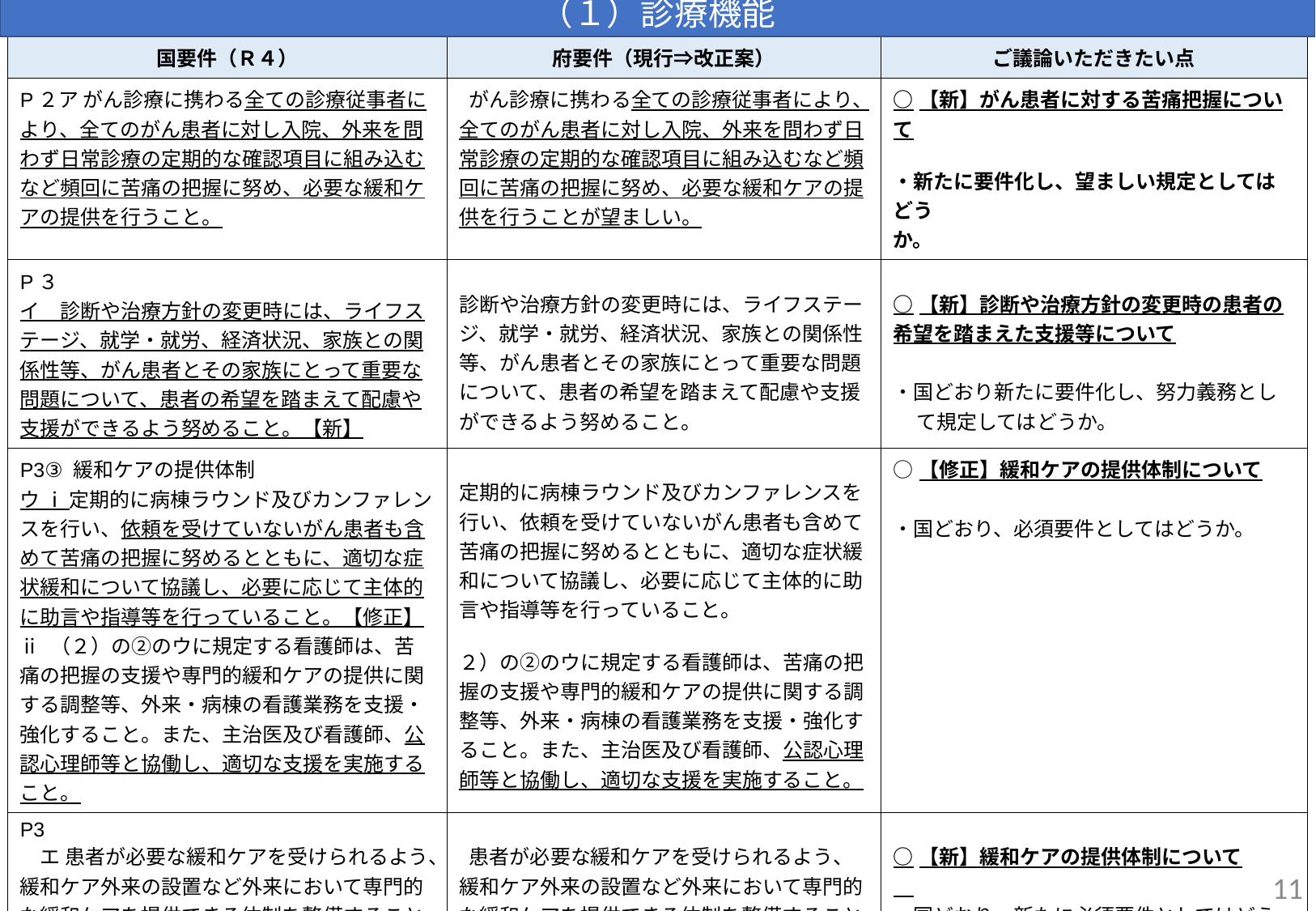

（１）診療機能
| 国要件（Ｒ４） | 府要件（現行⇒改正案） | ご議論いただきたい点 |
| --- | --- | --- |
| P２ア がん診療に携わる全ての診療従事者により、全てのがん患者に対し入院、外来を問わず日常診療の定期的な確認項目に組み込むなど頻回に苦痛の把握に努め、必要な緩和ケアの提供を行うこと。 | がん診療に携わる全ての診療従事者により、全てのがん患者に対し入院、外来を問わず日常診療の定期的な確認項目に組み込むなど頻回に苦痛の把握に努め、必要な緩和ケアの提供を行うことが望ましい。 | ○【新】がん患者に対する苦痛把握について ・新たに要件化し、望ましい規定としてはどう か。 |
| P３ イ　診断や治療方針の変更時には、ライフステージ、就学・就労、経済状況、家族との関係性等、がん患者とその家族にとって重要な問題について、患者の希望を踏まえて配慮や支援ができるよう努めること。【新】 | 診断や治療方針の変更時には、ライフステージ、就学・就労、経済状況、家族との関係性等、がん患者とその家族にとって重要な問題について、患者の希望を踏まえて配慮や支援ができるよう努めること。 | ○【新】診断や治療方針の変更時の患者の希望を踏まえた支援等について 　 ・国どおり新たに要件化し、努力義務として規定してはどうか。 |
| P3③ 緩和ケアの提供体制 ウ ⅰ 定期的に病棟ラウンド及びカンファレンスを行い、依頼を受けていないがん患者も含めて苦痛の把握に努めるとともに、適切な症状緩和について協議し、必要に応じて主体的に助言や指導等を行っていること。【修正】 ⅱ （２）の②のウに規定する看護師は、苦痛の把握の支援や専門的緩和ケアの提供に関する調整等、外来・病棟の看護業務を支援・強化すること。また、主治医及び看護師、公認心理師等と協働し、適切な支援を実施すること。 | 定期的に病棟ラウンド及びカンファレンスを行い、依頼を受けていないがん患者も含めて苦痛の把握に努めるとともに、適切な症状緩和について協議し、必要に応じて主体的に助言や指導等を行っていること。 ２）の②のウに規定する看護師は、苦痛の把握の支援や専門的緩和ケアの提供に関する調整等、外来・病棟の看護業務を支援・強化すること。また、主治医及び看護師、公認心理師等と協働し、適切な支援を実施すること。 | ○【修正】緩和ケアの提供体制について 　 ・国どおり、必須要件としてはどうか。 |
| P3 　エ 患者が必要な緩和ケアを受けられるよう、緩和ケア外来の設置など外来において専門的な緩和ケアを提供できる体制を整備すること。なお、自施設のがん患者に限らず、他施設でがん診療を受けている、または受けていた患者についても受入れを行っていること。また、緩和ケア外来等への患者紹介について、地域の医療機関に対して広報等を行っていること。【新】 | 患者が必要な緩和ケアを受けられるよう、緩和ケア外来の設置など外来において専門的な緩和ケアを提供できる体制を整備すること。なお、自施設のがん患者に限らず、他施設でがん診療を受けている、または受けていた患者についても受入れを行っていること。また、緩和ケア外来等への患者紹介について、地域の医療機関に対して広報等を行っていること。 | ○【新】緩和ケアの提供体制について 　 ・国どおり、新たに必須要件としてはどうか。 |
11